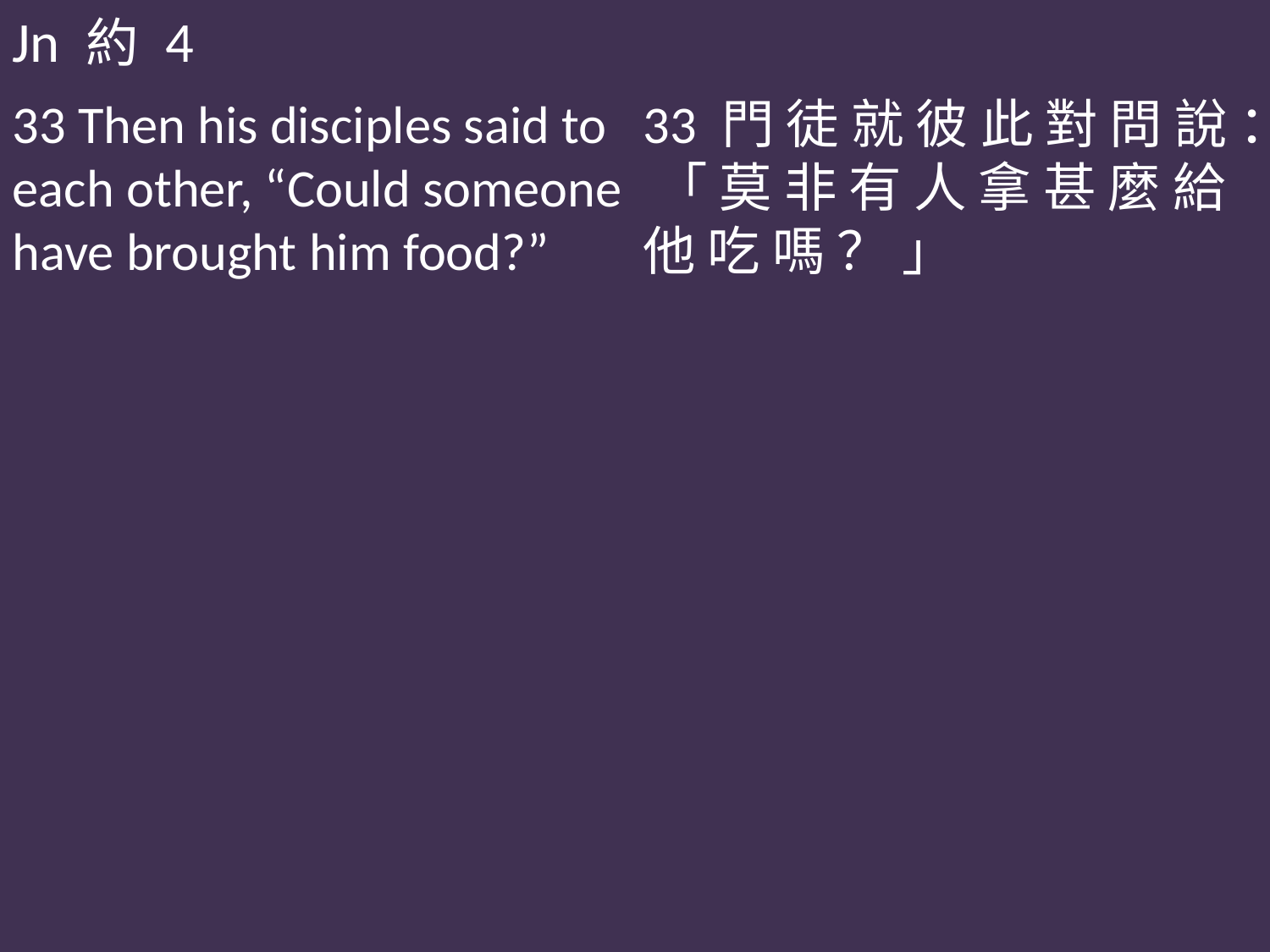

Jn 約 4
33 Then his disciples said to each other, “Could someone have brought him food?”
33 門 徒 就 彼 此 對 問 說 ： 「 莫 非 有 人 拿 甚 麼 給 他 吃 嗎 ？ 」